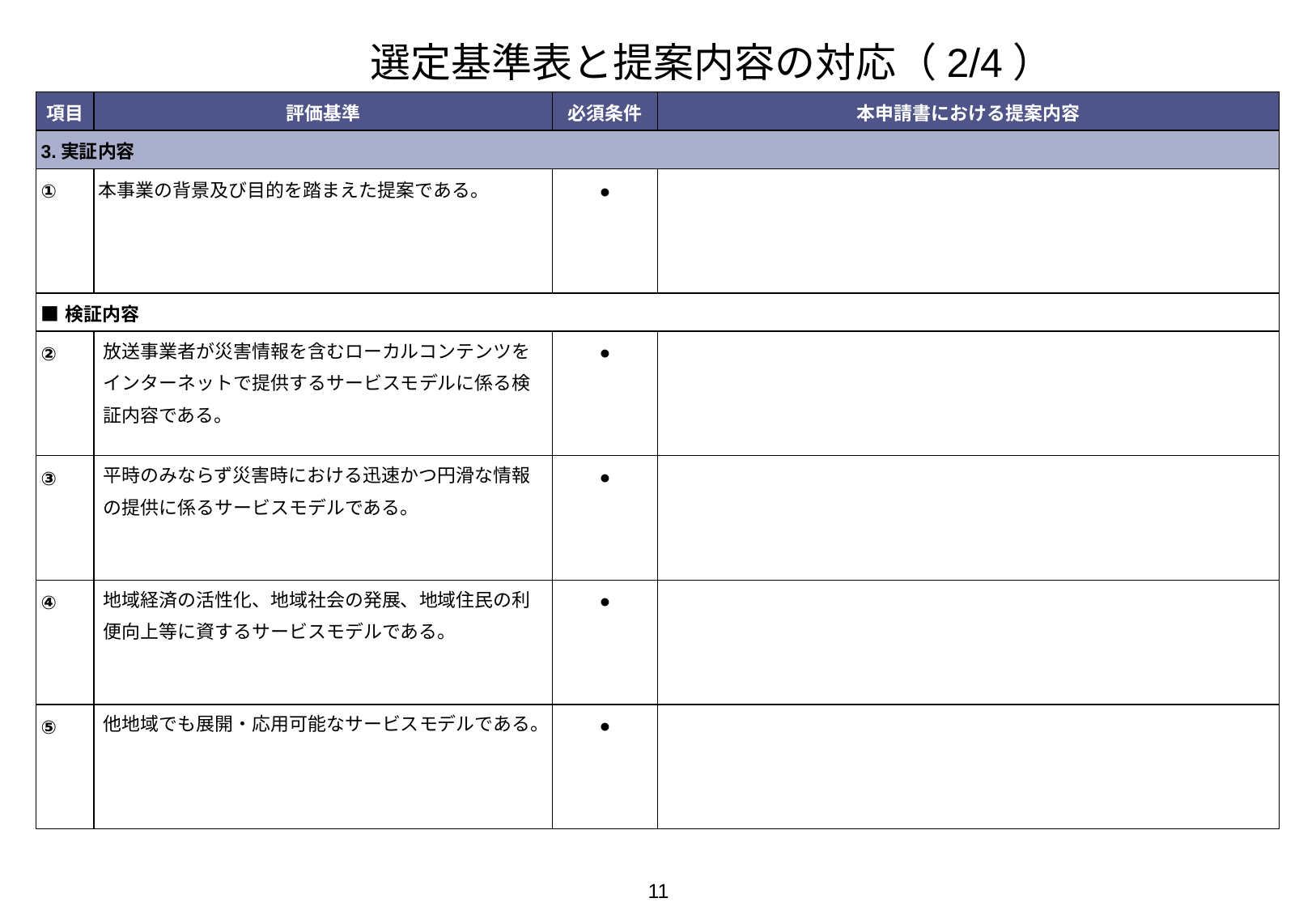

選定基準表と提案内容の対応（2/4）
| 項目 | 評価基準 | 必須条件 | 本申請書における提案内容 |
| --- | --- | --- | --- |
| 3.実証内容 |  |  |  |
| ① | 本事業の背景及び目的を踏まえた提案である。 | ● |  |
| ■検証内容 |  |  |  |
| ② | 放送事業者が災害情報を含むローカルコンテンツをインターネットで提供するサービスモデルに係る検証内容である。 | ● |  |
| ③ | 平時のみならず災害時における迅速かつ円滑な情報の提供に係るサービスモデルである。 | ● |  |
| ④ | 地域経済の活性化、地域社会の発展、地域住民の利便向上等に資するサービスモデルである。 | ● |  |
| ⑤ | 他地域でも展開・応用可能なサービスモデルである。 | ● |  |